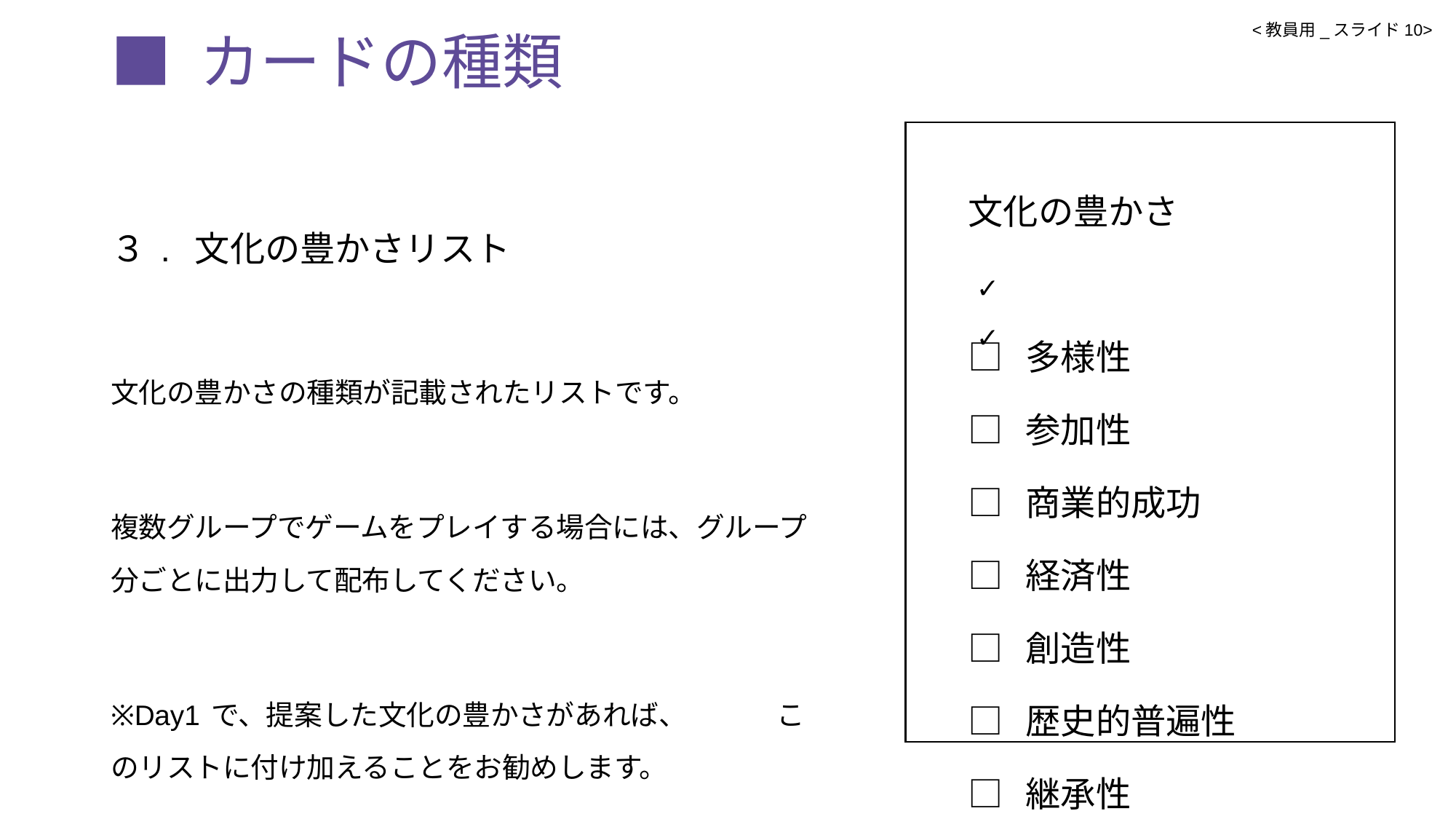

# ■ カードの種類
<教員用_スライド10>

文化の豊かさ

□ 多様性
□ 参加性
□ 商業的成功
□ 経済性
□ 創造性
□ 歴史的普遍性
□ 継承性
□ 広い受容
３. 文化の豊かさリスト

文化の豊かさの種類が記載されたリストです。

複数グループでゲームをプレイする場合には、グループ分ごとに出力して配布してください。

※Day1で、提案した文化の豊かさがあれば、　　　 このリストに付け加えることをお勧めします。
✓
✓